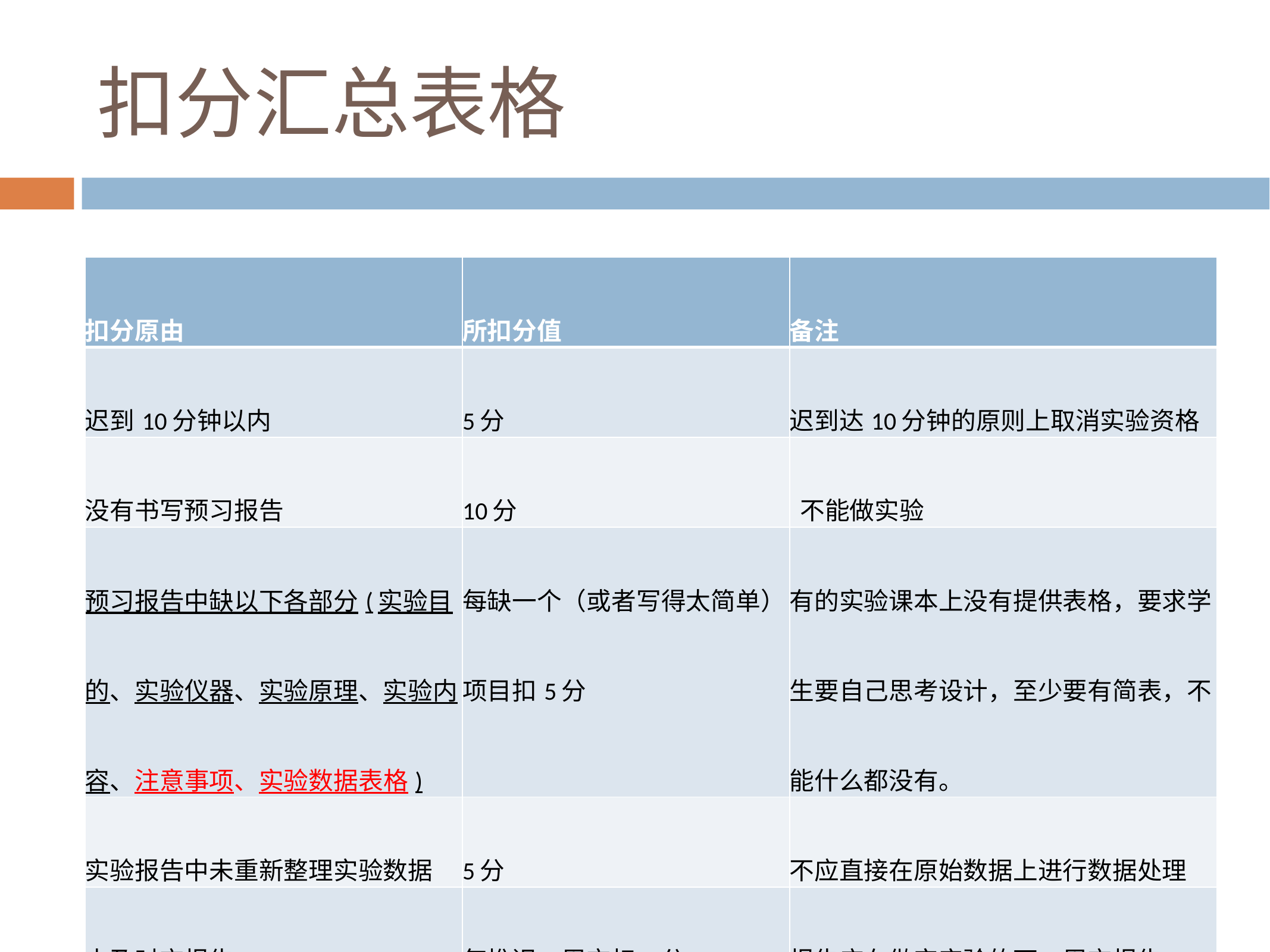

# 扣分汇总表格
| 扣分原由 | 所扣分值 | 备注 |
| --- | --- | --- |
| 迟到10分钟以内 | 5分 | 迟到达10分钟的原则上取消实验资格 |
| 没有书写预习报告 | 10分 | 不能做实验 |
| 预习报告中缺以下各部分(实验目的、实验仪器、实验原理、实验内容、注意事项、实验数据表格) | 每缺一个（或者写得太简单）项目扣5分 | 有的实验课本上没有提供表格，要求学生要自己思考设计，至少要有简表，不能什么都没有。 |
| 实验报告中未重新整理实验数据 | 5分 | 不应直接在原始数据上进行数据处理 |
| 未及时交报告 | 每推迟一周交扣5分 | 报告应在做完实验的下一周交报告 |